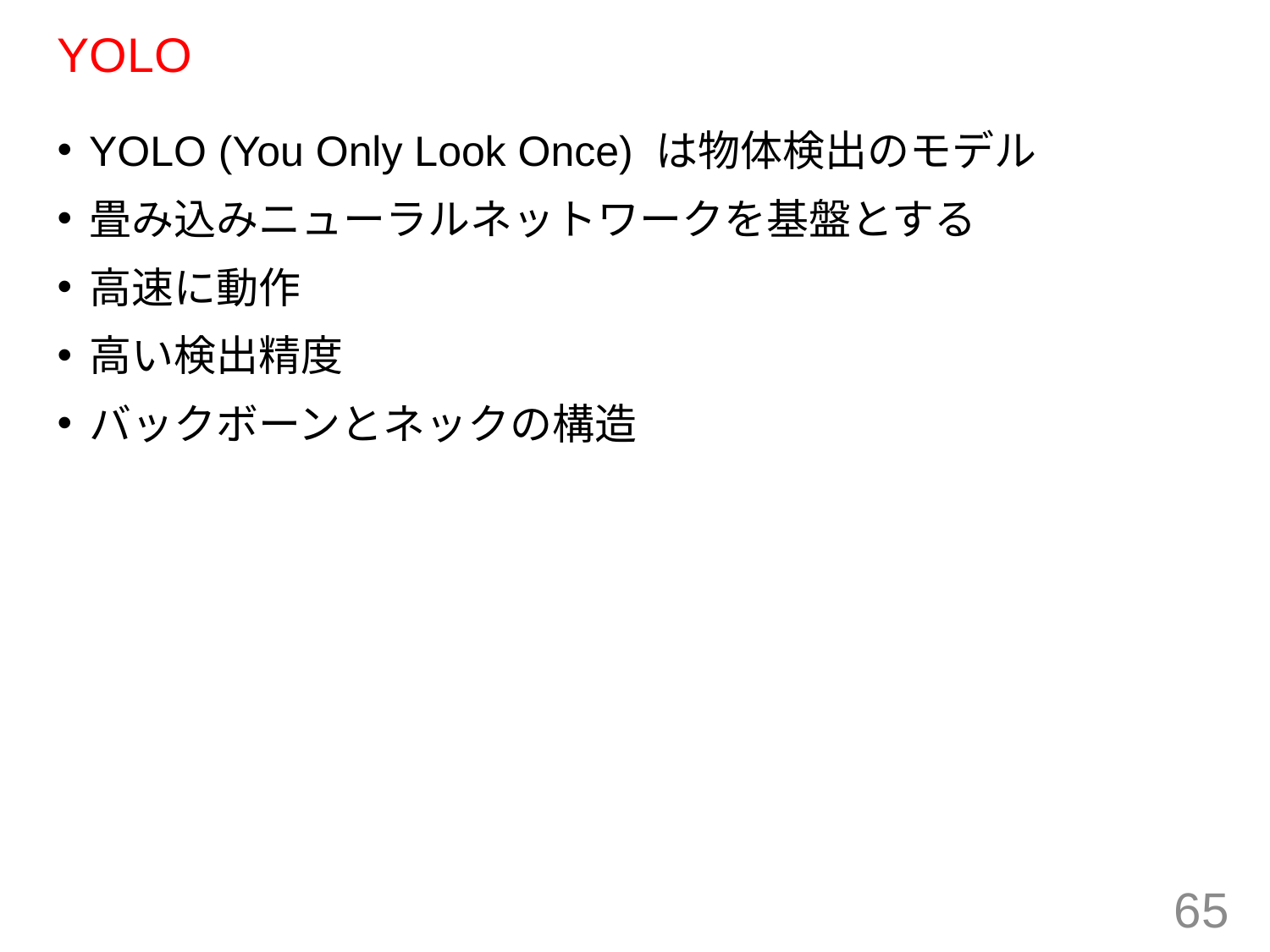

# YOLO
YOLO (You Only Look Once) は物体検出のモデル
畳み込みニューラルネットワークを基盤とする
高速に動作
高い検出精度
バックボーンとネックの構造

65